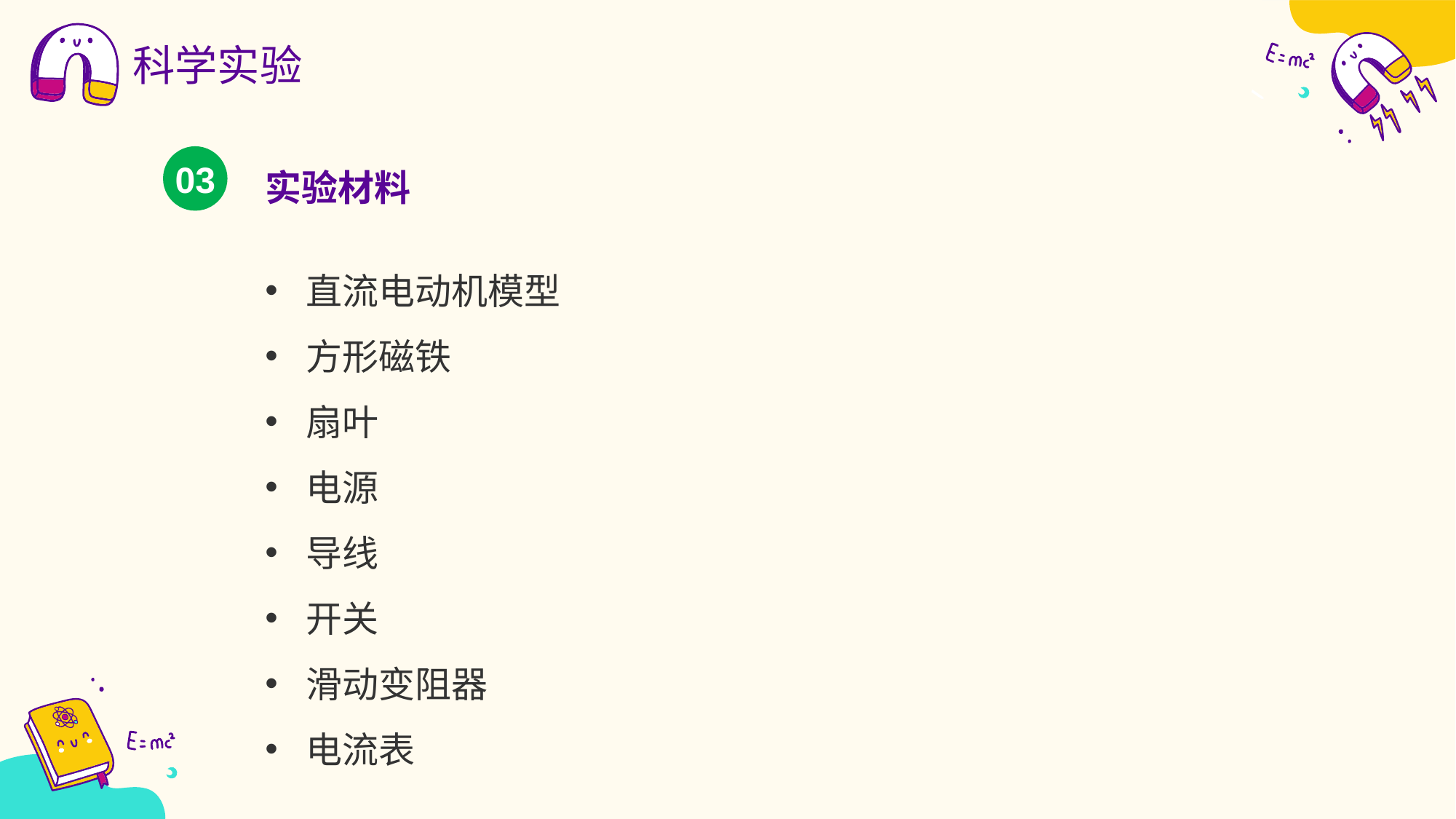

科学实验
实验材料
03
直流电动机模型
方形磁铁
扇叶
电源
导线
开关
滑动变阻器
电流表